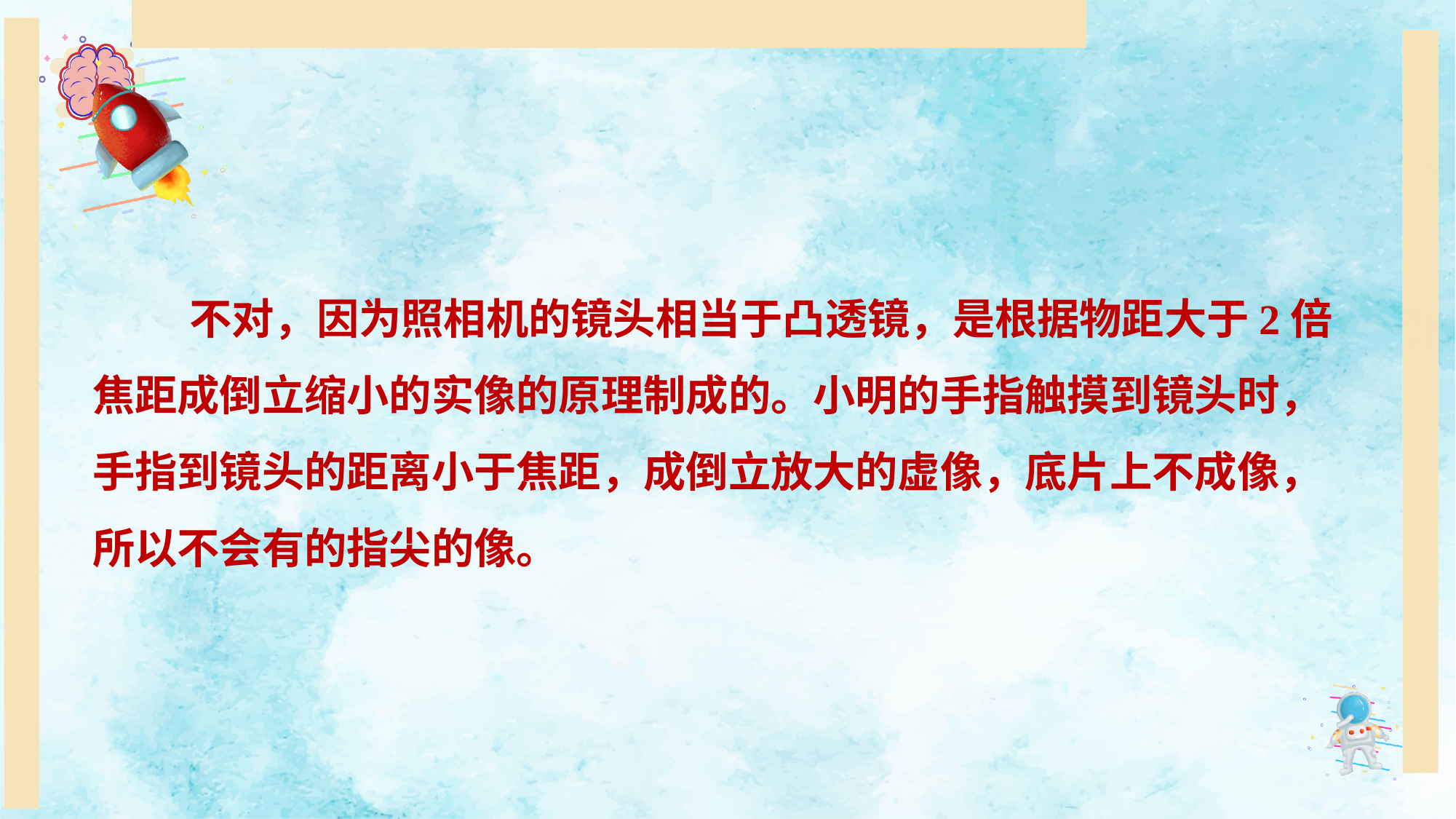

不对，因为照相机的镜头相当于凸透镜，是根据物距大于2倍焦距成倒立缩小的实像的原理制成的。小明的手指触摸到镜头时，手指到镜头的距离小于焦距，成倒立放大的虚像，底片上不成像，所以不会有的指尖的像。